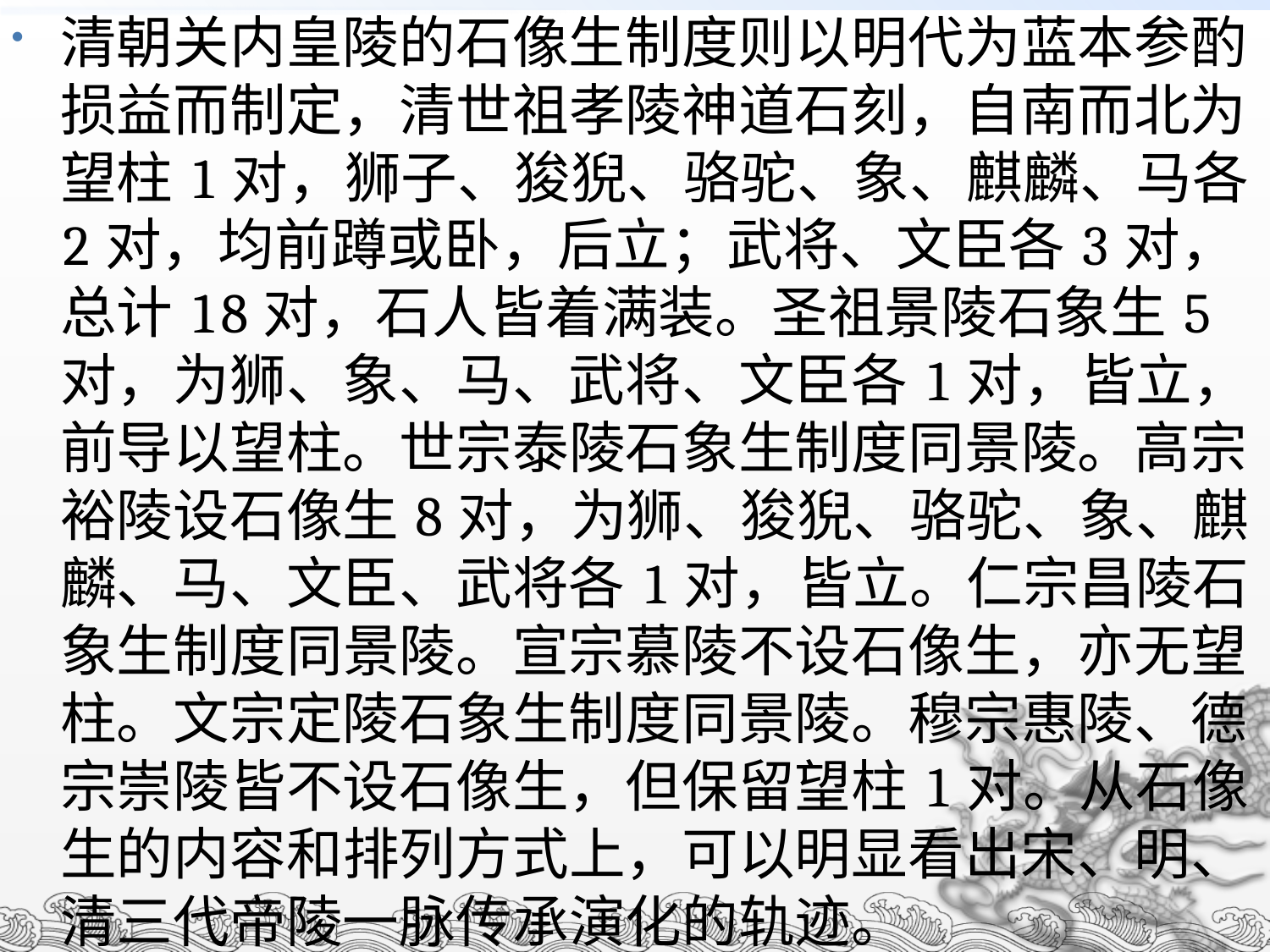

清朝关内皇陵的石像生制度则以明代为蓝本参酌损益而制定，清世祖孝陵神道石刻，自南而北为望柱1对，狮子、狻猊、骆驼、象、麒麟、马各2对，均前蹲或卧，后立；武将、文臣各3对，总计18对，石人皆着满装。圣祖景陵石象生5对，为狮、象、马、武将、文臣各1对，皆立，前导以望柱。世宗泰陵石象生制度同景陵。高宗裕陵设石像生8对，为狮、狻猊、骆驼、象、麒麟、马、文臣、武将各1对，皆立。仁宗昌陵石象生制度同景陵。宣宗慕陵不设石像生，亦无望柱。文宗定陵石象生制度同景陵。穆宗惠陵、德宗崇陵皆不设石像生，但保留望柱1对。从石像生的内容和排列方式上，可以明显看出宋、明、清三代帝陵一脉传承演化的轨迹。